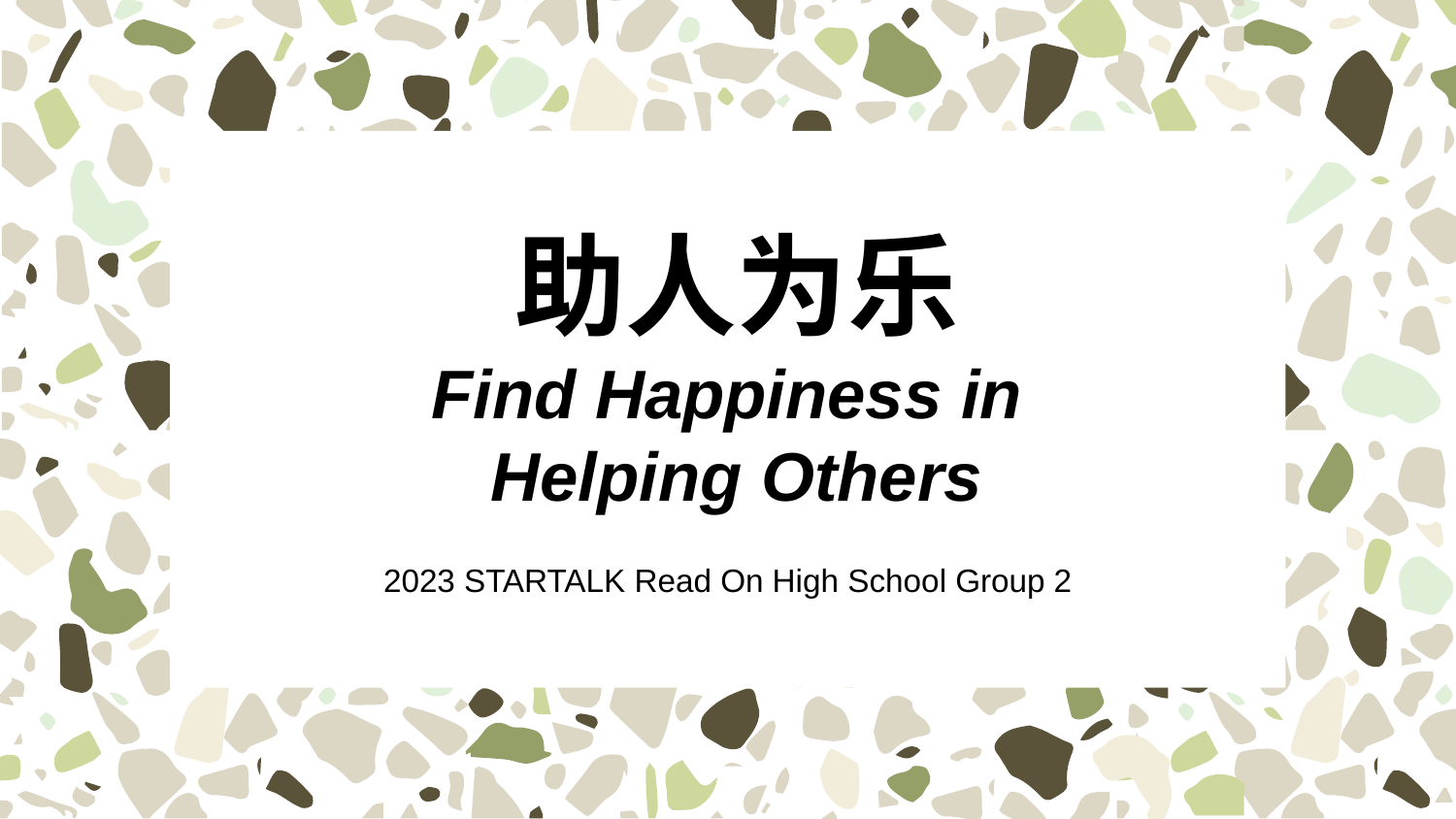

# 助人为乐
Find Happiness in
Helping Others
2023 STARTALK Read On High School Group 2